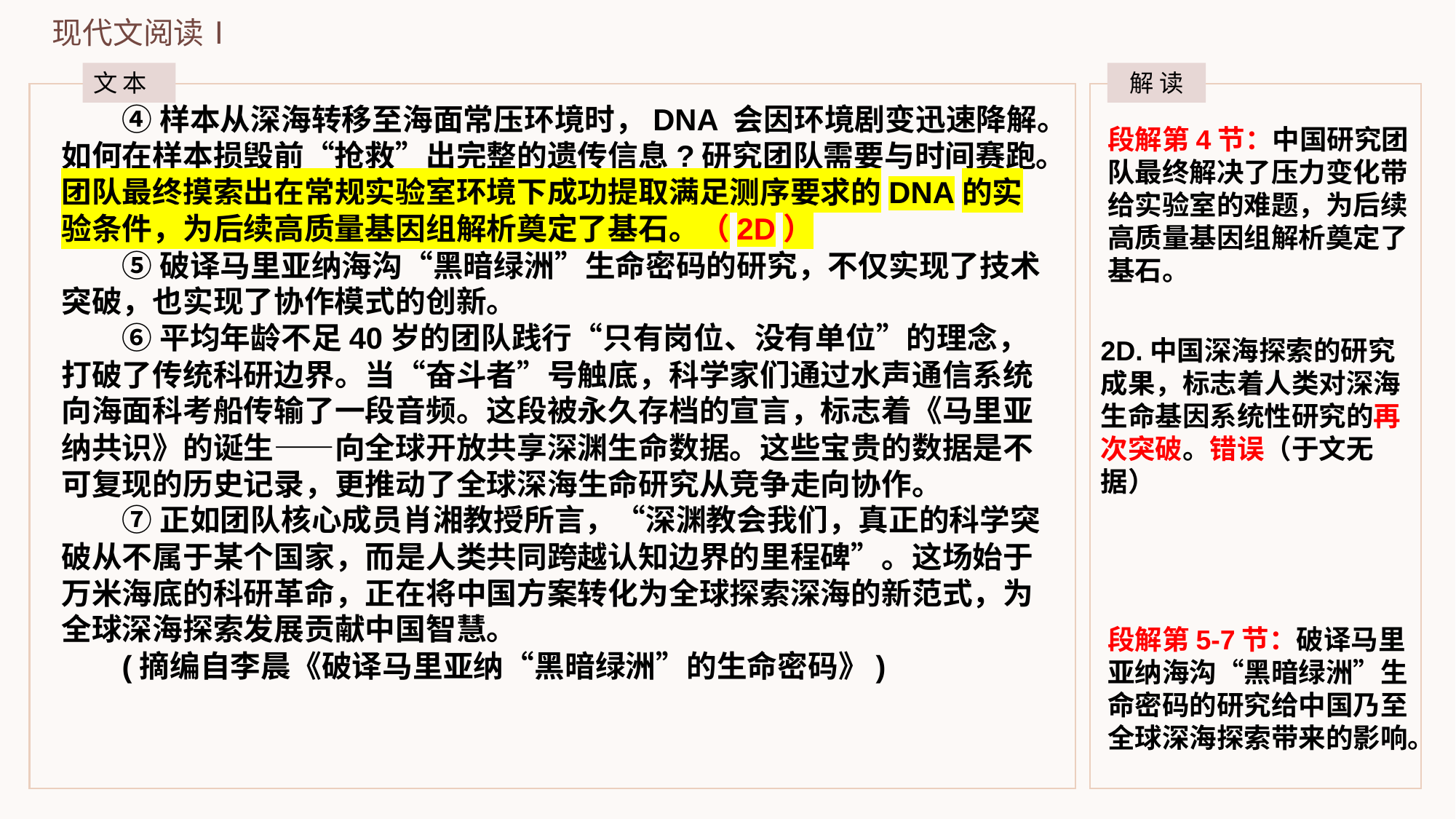

现代文阅读Ⅰ
文 本
解 读

④样本从深海转移至海面常压环境时，DNA 会因环境剧变迅速降解。如何在样本损毁前“抢救”出完整的遗传信息?研究团队需要与时间赛跑。团队最终摸索出在常规实验室环境下成功提取满足测序要求的DNA的实验条件，为后续高质量基因组解析奠定了基石。（2D）
⑤破译马里亚纳海沟“黑暗绿洲”生命密码的研究，不仅实现了技术突破，也实现了协作模式的创新。
⑥平均年龄不足40岁的团队践行“只有岗位、没有单位”的理念，打破了传统科研边界。当“奋斗者”号触底，科学家们通过水声通信系统向海面科考船传输了一段音频。这段被永久存档的宣言，标志着《马里亚纳共识》的诞生——向全球开放共享深渊生命数据。这些宝贵的数据是不可复现的历史记录，更推动了全球深海生命研究从竞争走向协作。
⑦正如团队核心成员肖湘教授所言，“深渊教会我们，真正的科学突破从不属于某个国家，而是人类共同跨越认知边界的里程碑”。这场始于万米海底的科研革命，正在将中国方案转化为全球探索深海的新范式，为全球深海探索发展贡献中国智慧。
(摘编自李晨《破译马里亚纳“黑暗绿洲”的生命密码》)
段解第4节：中国研究团队最终解决了压力变化带给实验室的难题，为后续高质量基因组解析奠定了基石。
2D.中国深海探索的研究成果，标志着人类对深海生命基因系统性研究的再次突破。错误（于文无据）
段解第5-7节：破译马里亚纳海沟“黑暗绿洲”生命密码的研究给中国乃至全球深海探索带来的影响。